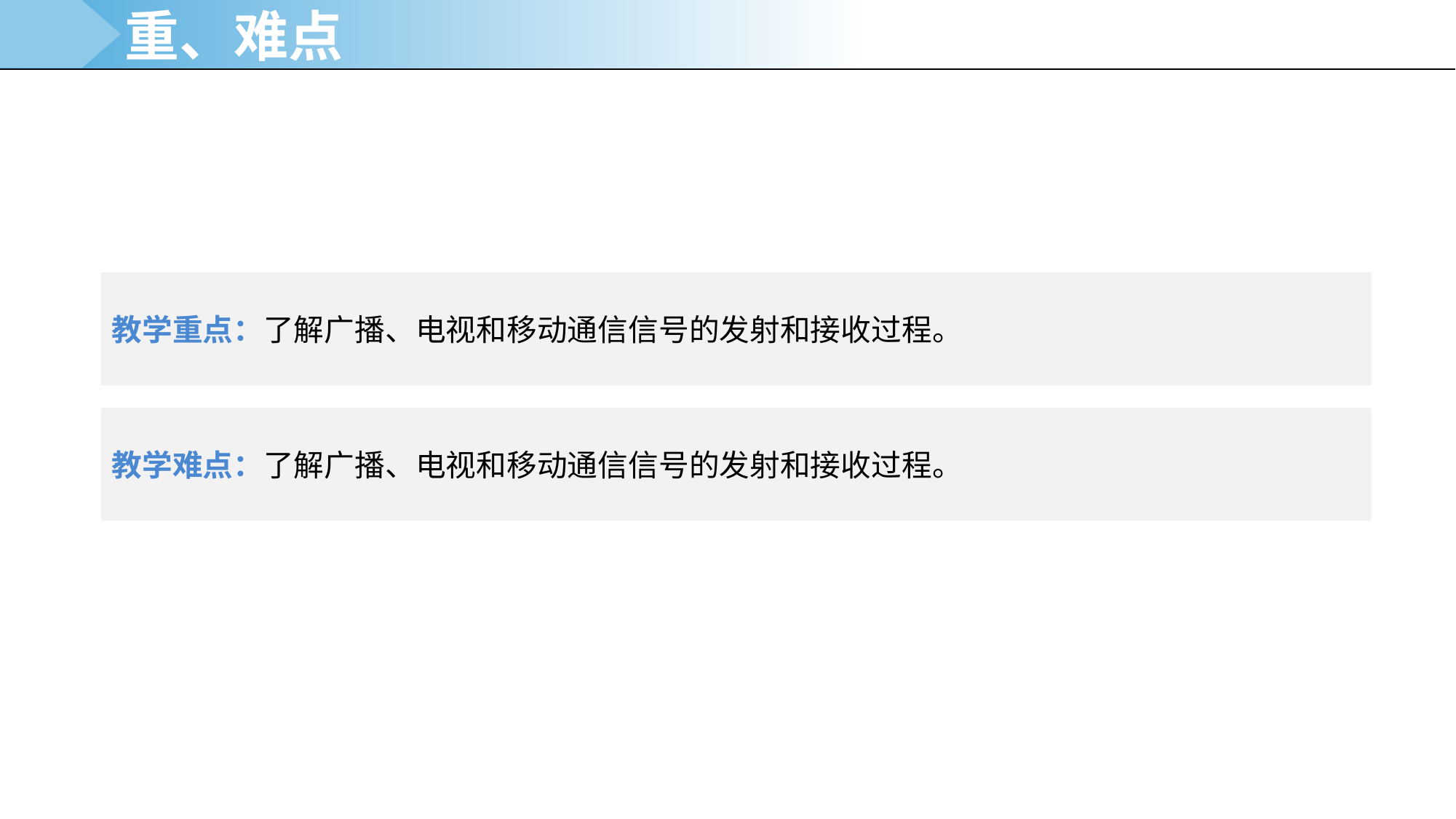

重、难点

教学重点：了解广播、电视和移动通信信号的发射和接收过程。
教学难点：了解广播、电视和移动通信信号的发射和接收过程。